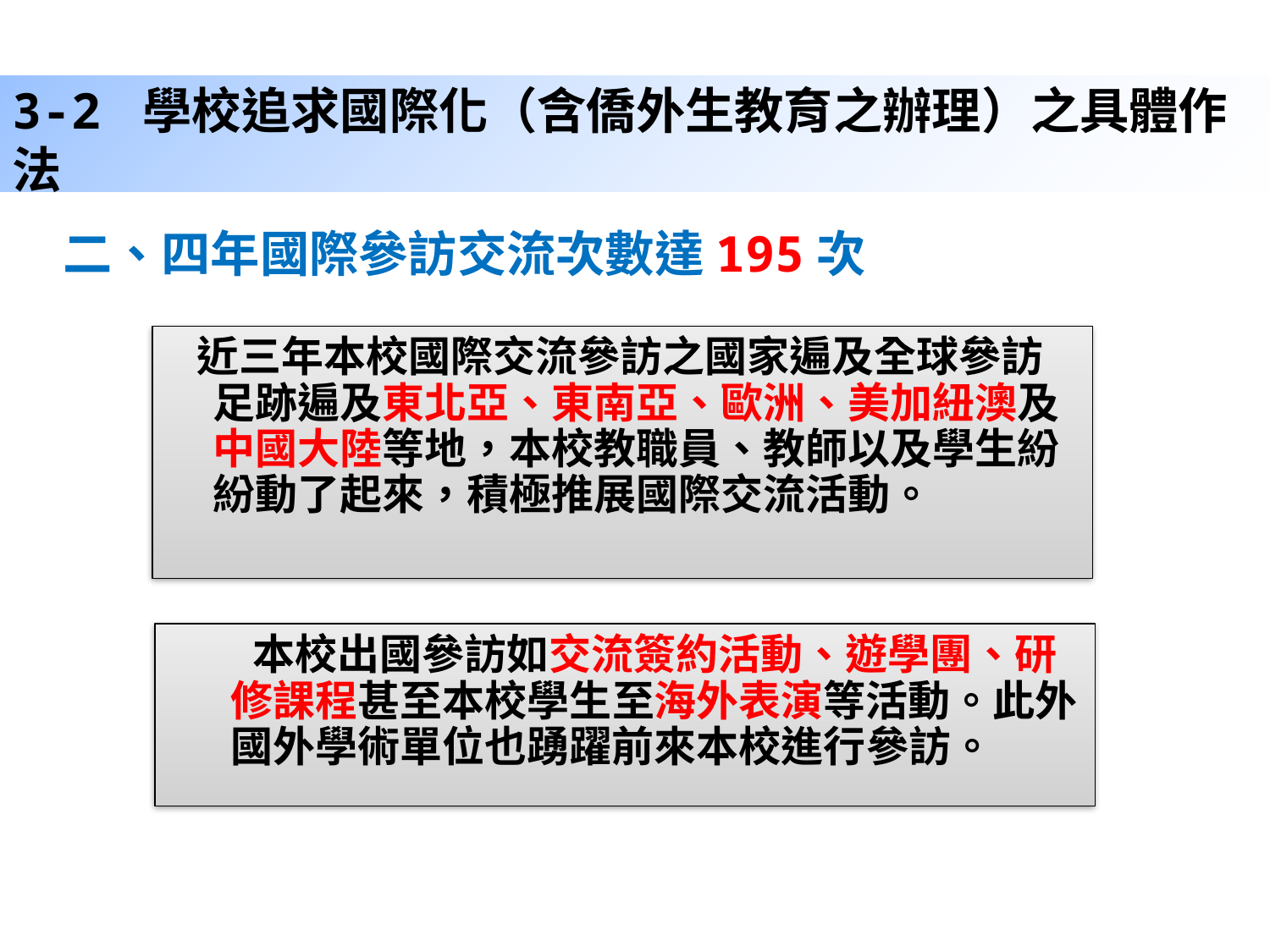

3-2 學校追求國際化（含僑外生教育之辦理）之具體作法
二、四年國際參訪交流次數達195次
  近三年本校國際交流參訪之國家遍及全球參訪足跡遍及東北亞、東南亞、歐洲、美加紐澳及中國大陸等地，本校教職員、教師以及學生紛紛動了起來，積極推展國際交流活動。

 本校出國參訪如交流簽約活動、遊學團、研修課程甚至本校學生至海外表演等活動。此外國外學術單位也踴躍前來本校進行參訪。